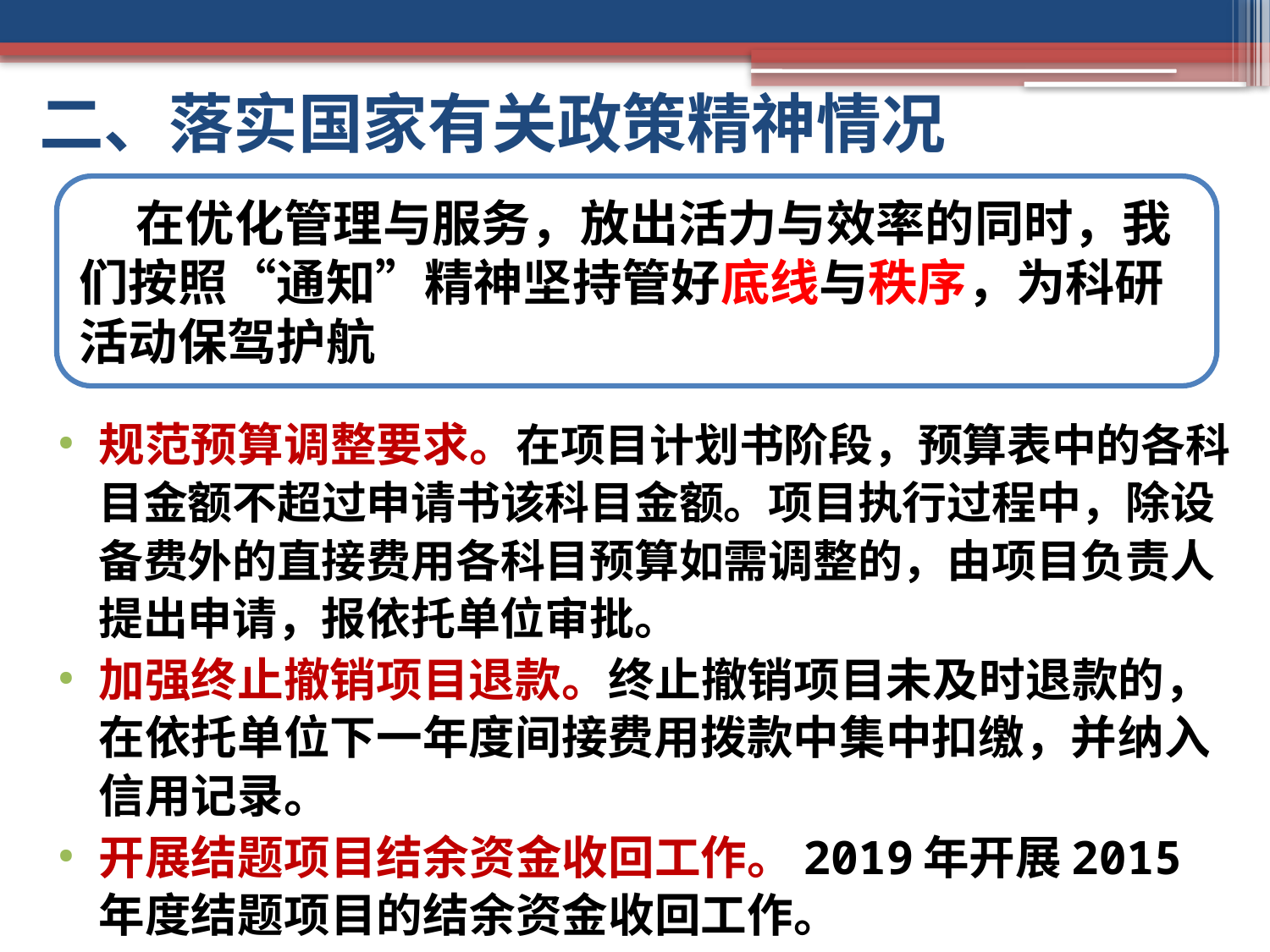

# 二、落实国家有关政策精神情况
    在优化管理与服务，放出活力与效率的同时，我们按照“通知”精神坚持管好底线与秩序，为科研活动保驾护航

规范预算调整要求。在项目计划书阶段，预算表中的各科目金额不超过申请书该科目金额。项目执行过程中，除设备费外的直接费用各科目预算如需调整的，由项目负责人提出申请，报依托单位审批。
加强终止撤销项目退款。终止撤销项目未及时退款的，在依托单位下一年度间接费用拨款中集中扣缴，并纳入信用记录。
开展结题项目结余资金收回工作。2019年开展2015年度结题项目的结余资金收回工作。